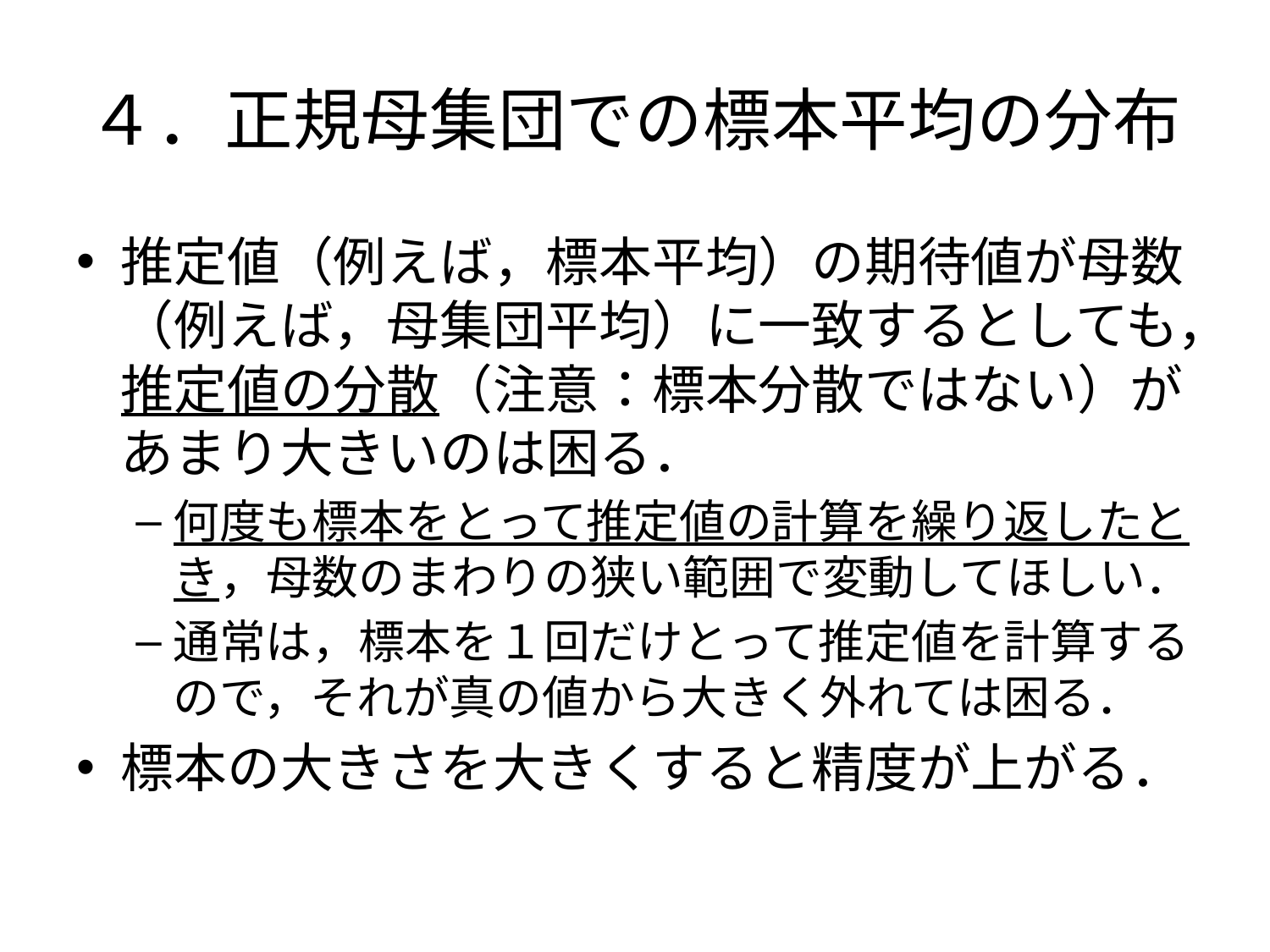

# ４．正規母集団での標本平均の分布
推定値（例えば，標本平均）の期待値が母数（例えば，母集団平均）に一致するとしても，推定値の分散（注意：標本分散ではない）があまり大きいのは困る．
何度も標本をとって推定値の計算を繰り返したとき，母数のまわりの狭い範囲で変動してほしい．
通常は，標本を１回だけとって推定値を計算するので，それが真の値から大きく外れては困る．
標本の大きさを大きくすると精度が上がる．